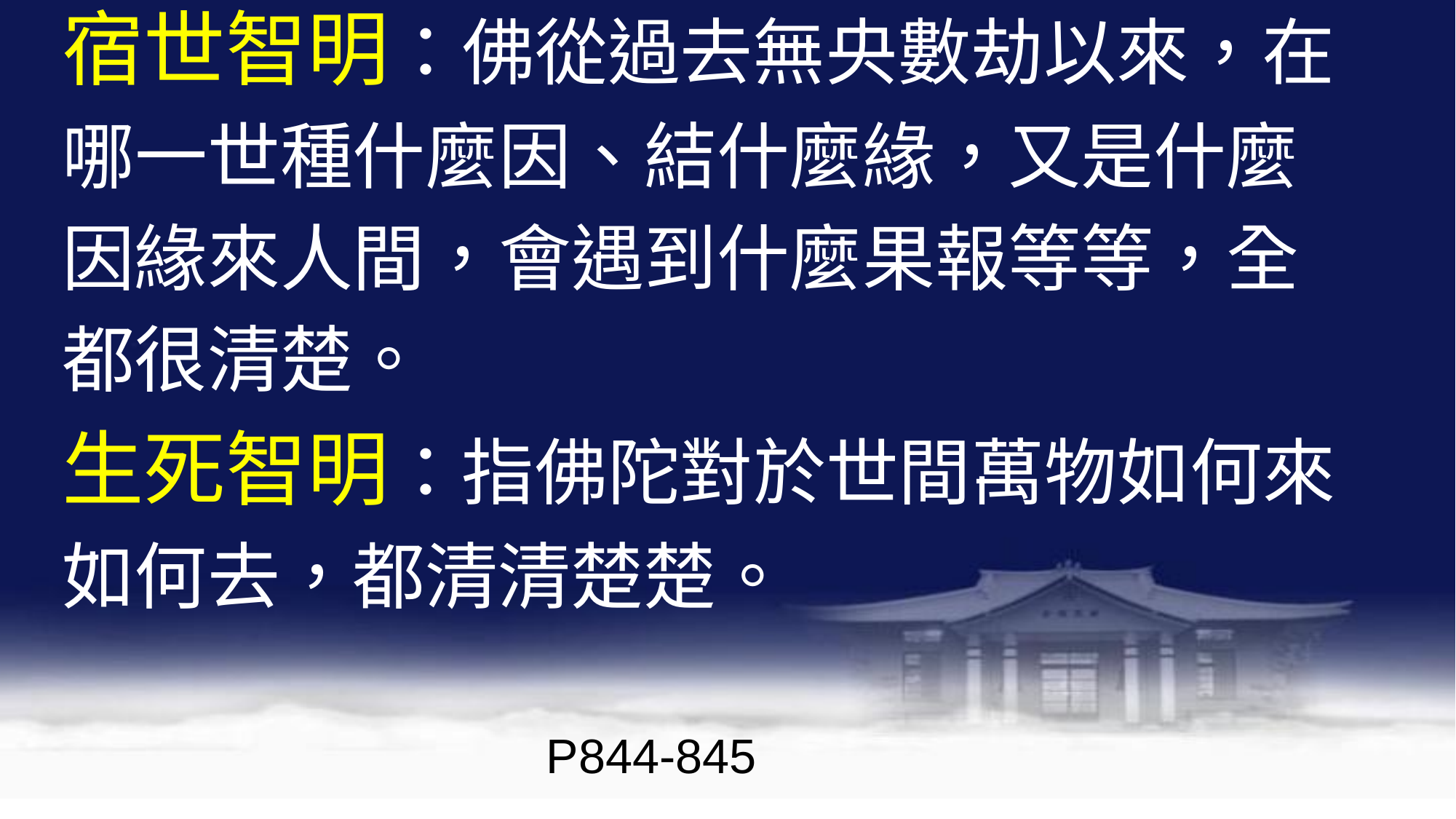

宿世智明：佛從過去無央數劫以來，在
哪一世種什麼因、結什麼緣，又是什麼
因緣來人間，會遇到什麼果報等等，全
都很清楚。
生死智明：指佛陀對於世間萬物如何來
如何去，都清清楚楚。

P844-845